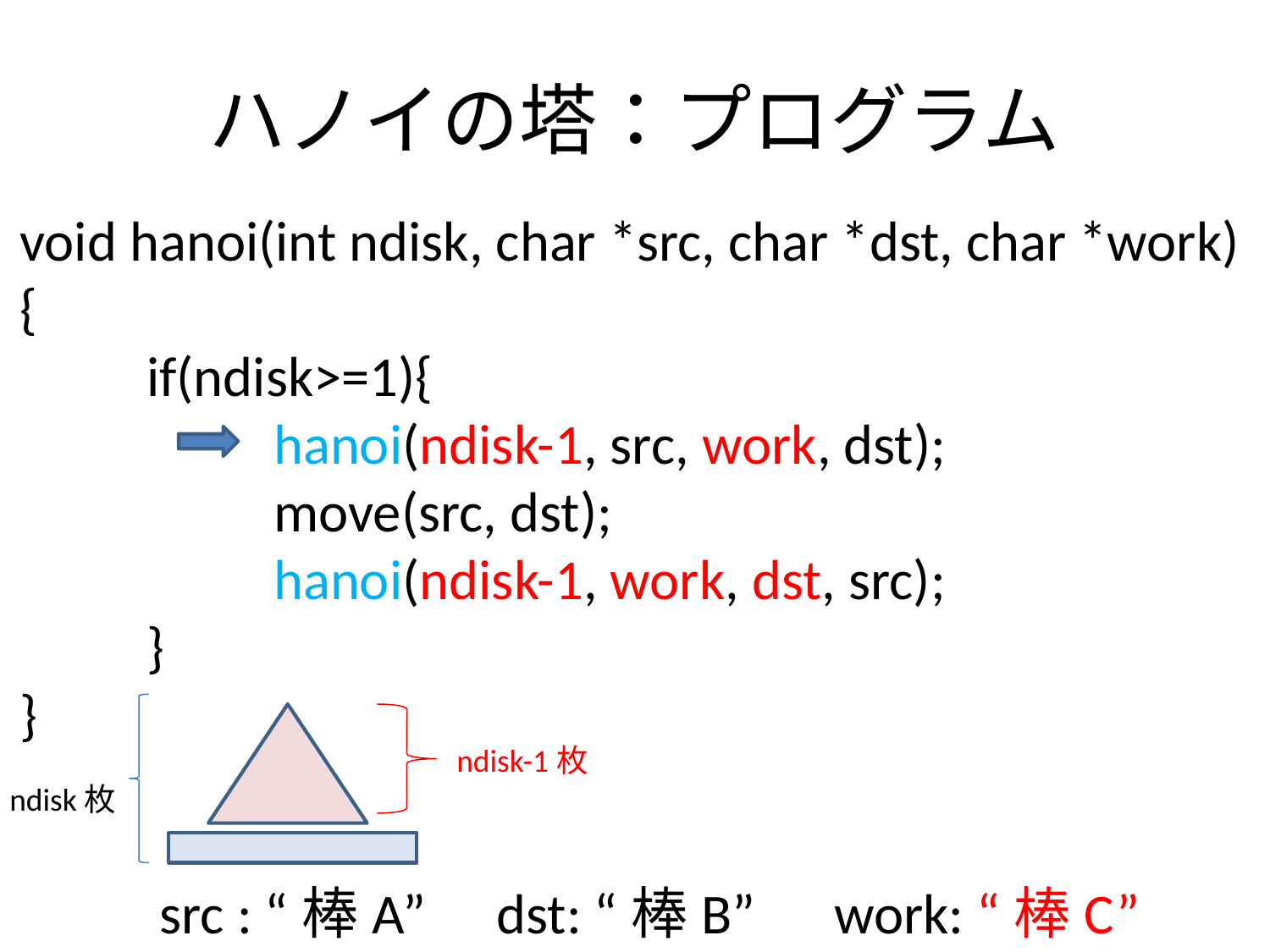

# ハノイの塔：プログラム
void hanoi(int ndisk, char *src, char *dst, char *work)
{
	if(ndisk>=1){
		hanoi(ndisk-1, src, work, dst);
		move(src, dst);
		hanoi(ndisk-1, work, dst, src);
	}
}

ndisk-1枚
ndisk枚

src : “棒A”
dst: “棒B”
work: “棒C”